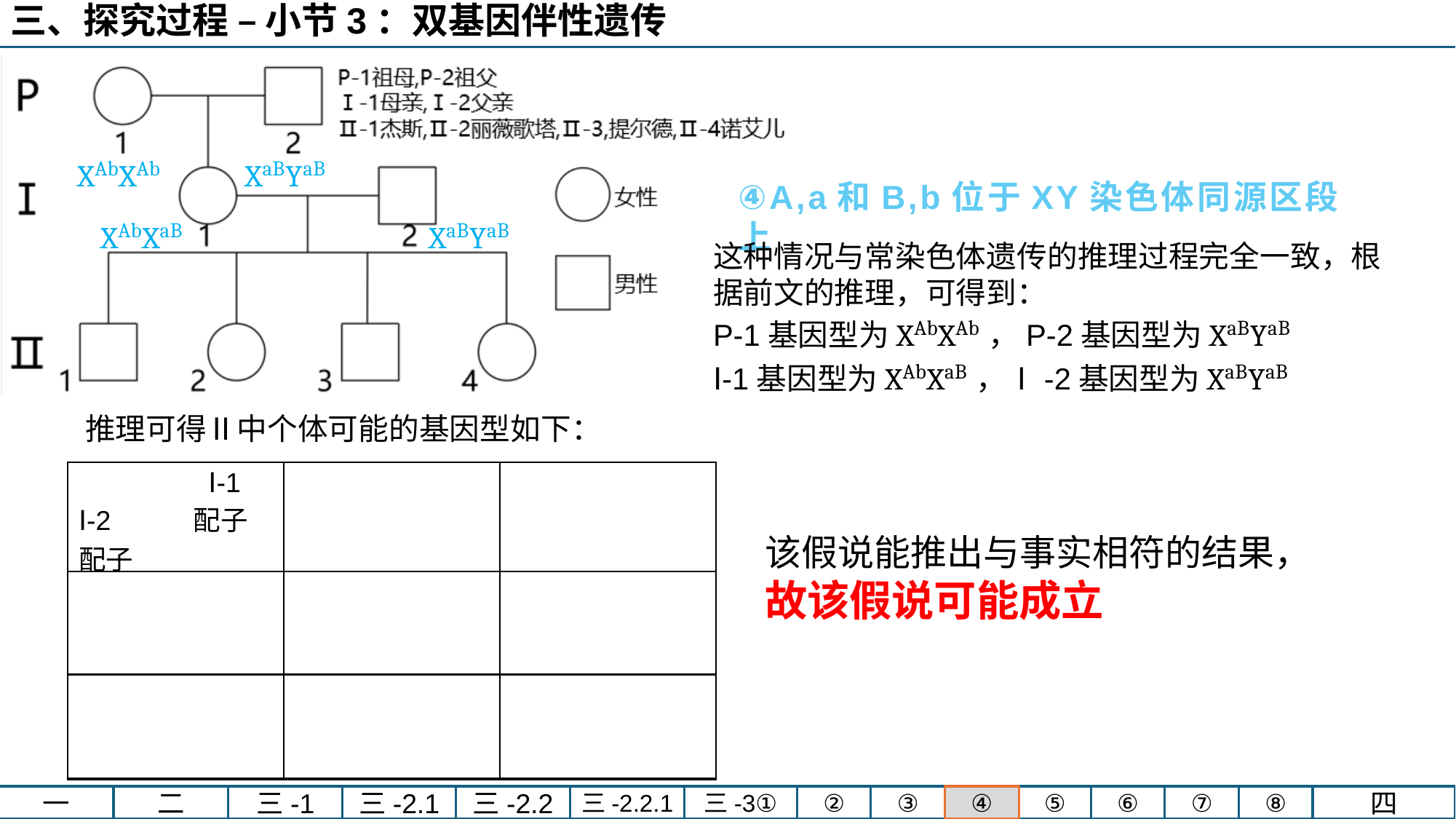

XAbXAb
XaBYaB
④A,a和B,b位于XY染色体同源区段上
XAbXaB
XaBYaB
这种情况与常染色体遗传的推理过程完全一致，根据前文的推理，可得到：
P-1基因型为XAbXAb，P-2基因型为XaBYaB
Ⅰ-1基因型为XAbXaB，Ⅰ-2基因型为XaBYaB
推理可得Ⅱ中个体可能的基因型如下：
| Ⅰ-1 Ⅰ-2 配子 配子 | XAb | XaB |
| --- | --- | --- |
| XaB | XAbXaB | XaBXaB |

该假说能推出与事实相符的结果，
故该假说可能成立

| YaB | XAbYaB | XaBYaB |
| --- | --- | --- |